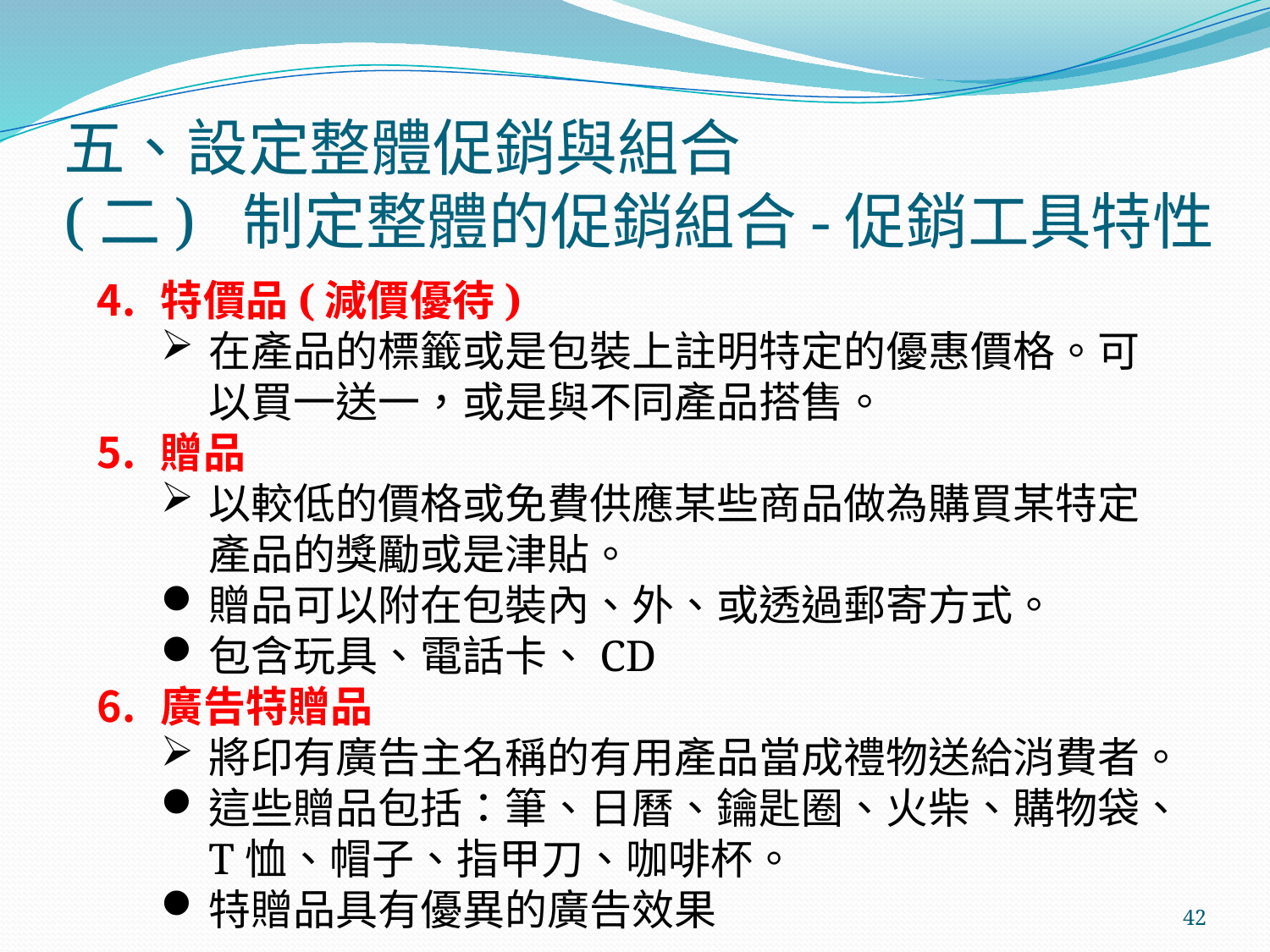

# 五、設定整體促銷與組合 (二)  制定整體的促銷組合-促銷工具特性
特價品(減價優待)
在產品的標籤或是包裝上註明特定的優惠價格。可以買一送一，或是與不同產品搭售。
贈品
以較低的價格或免費供應某些商品做為購買某特定產品的獎勵或是津貼。
贈品可以附在包裝內、外、或透過郵寄方式。
包含玩具、電話卡、CD
廣告特贈品
將印有廣告主名稱的有用產品當成禮物送給消費者。
這些贈品包括：筆、日曆、鑰匙圈、火柴、購物袋、T恤、帽子、指甲刀、咖啡杯。
特贈品具有優異的廣告效果
42